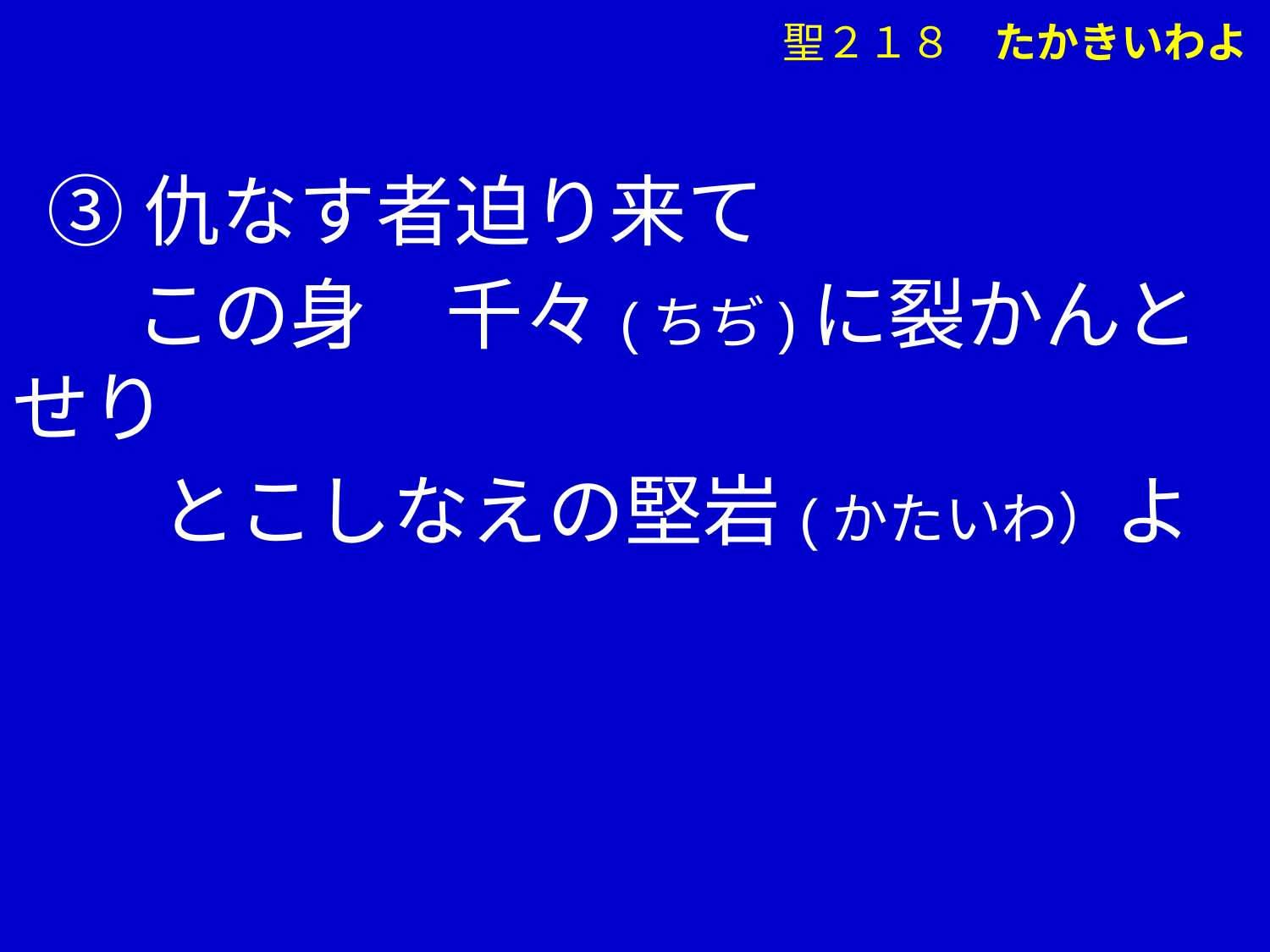

聖２１８　たかきいわよ
  ③仇なす者迫り来て
      この身　千々(ちぢ)に裂かんとせり
　    とこしなえの堅岩(かたいわ）よ